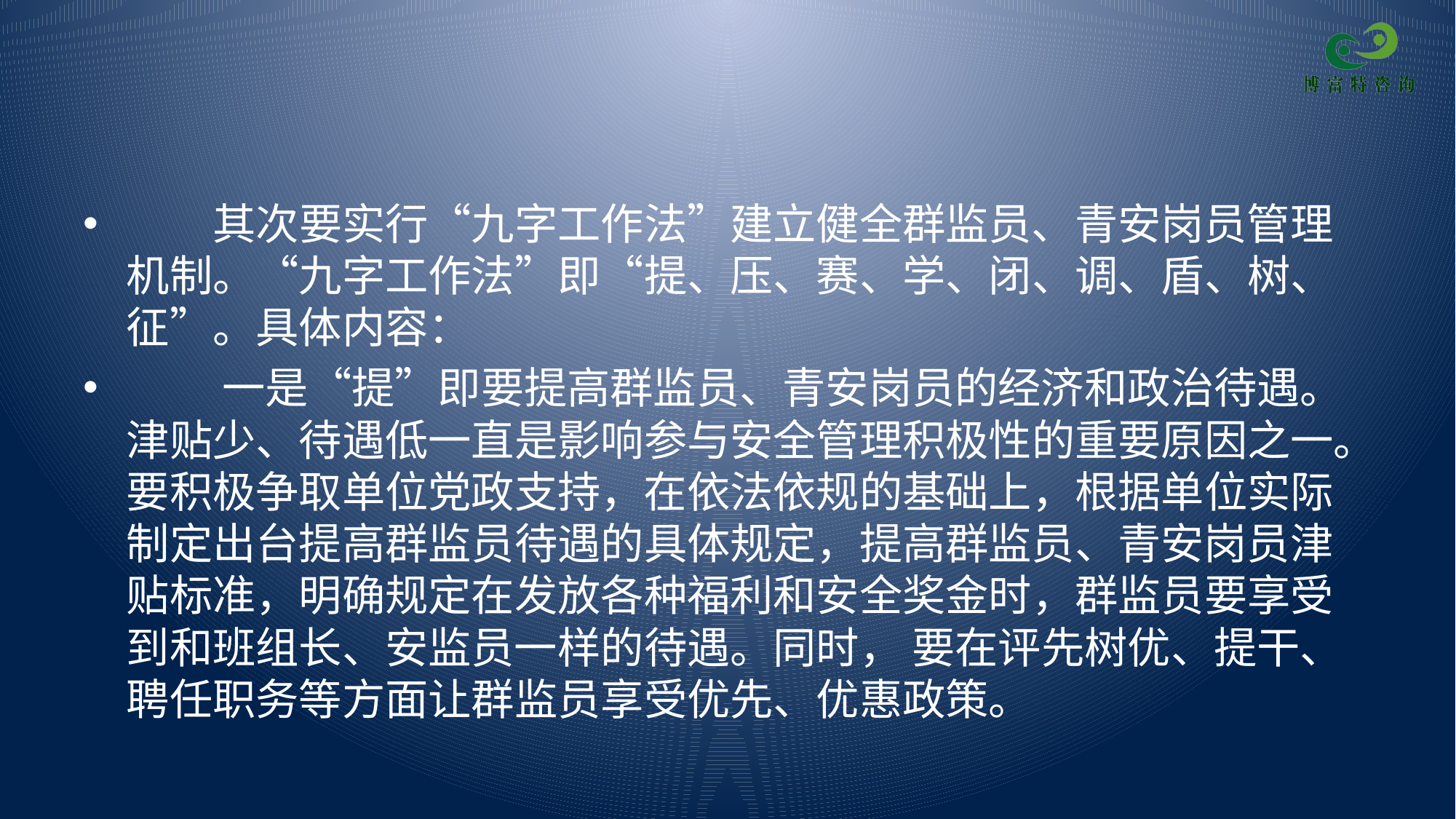

#
        其次要实行“九字工作法”建立健全群监员、青安岗员管理机制。“九字工作法”即“提、压、赛、学、闭、调、盾、树、征”。具体内容：
         一是“提”即要提高群监员、青安岗员的经济和政治待遇。津贴少、待遇低一直是影响参与安全管理积极性的重要原因之一。要积极争取单位党政支持，在依法依规的基础上，根据单位实际制定出台提高群监员待遇的具体规定，提高群监员、青安岗员津贴标准，明确规定在发放各种福利和安全奖金时，群监员要享受到和班组长、安监员一样的待遇。同时， 要在评先树优、提干、聘任职务等方面让群监员享受优先、优惠政策。